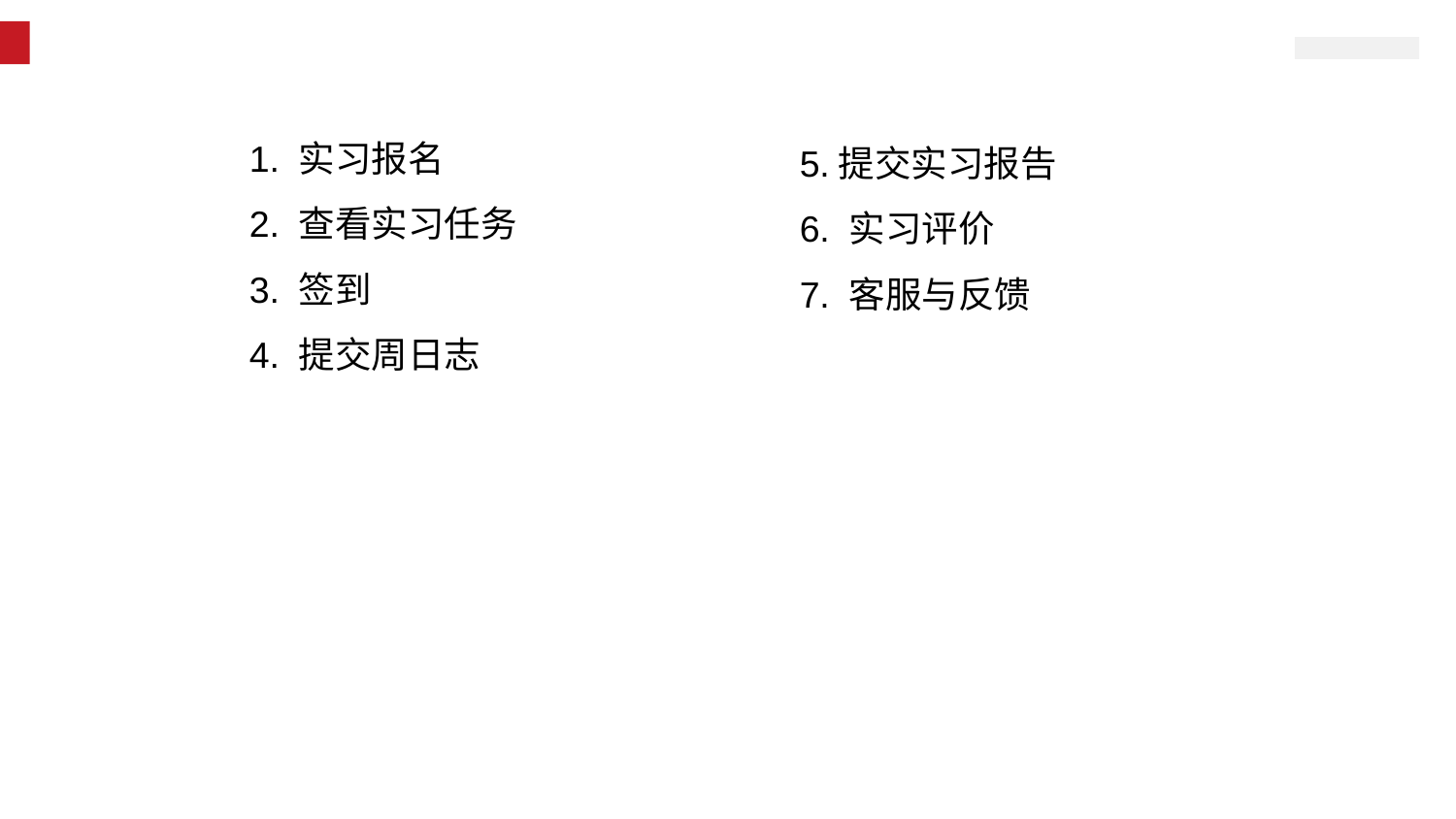

# 学生移动端操作-主要功能
1. 实习报名
2. 查看实习任务
3. 签到
4. 提交周日志

5.提交实习报告
6. 实习评价
7. 客服与反馈